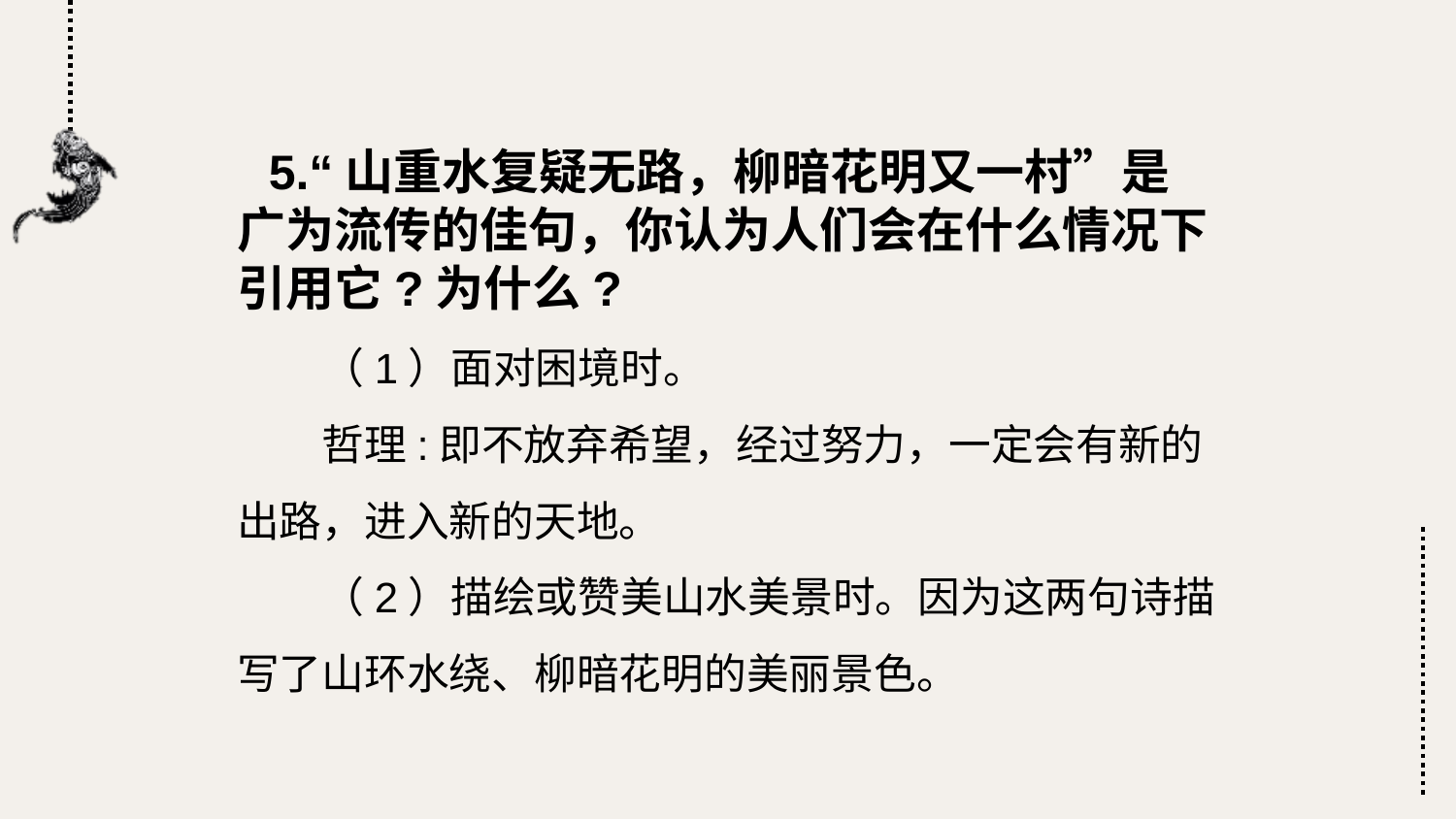

5.“山重水复疑无路，柳暗花明又一村”是广为流传的佳句，你认为人们会在什么情况下引用它?为什么?
（1）面对困境时。
哲理:即不放弃希望，经过努力，一定会有新的出路，进入新的天地。
（2）描绘或赞美山水美景时。因为这两句诗描写了山环水绕、柳暗花明的美丽景色。